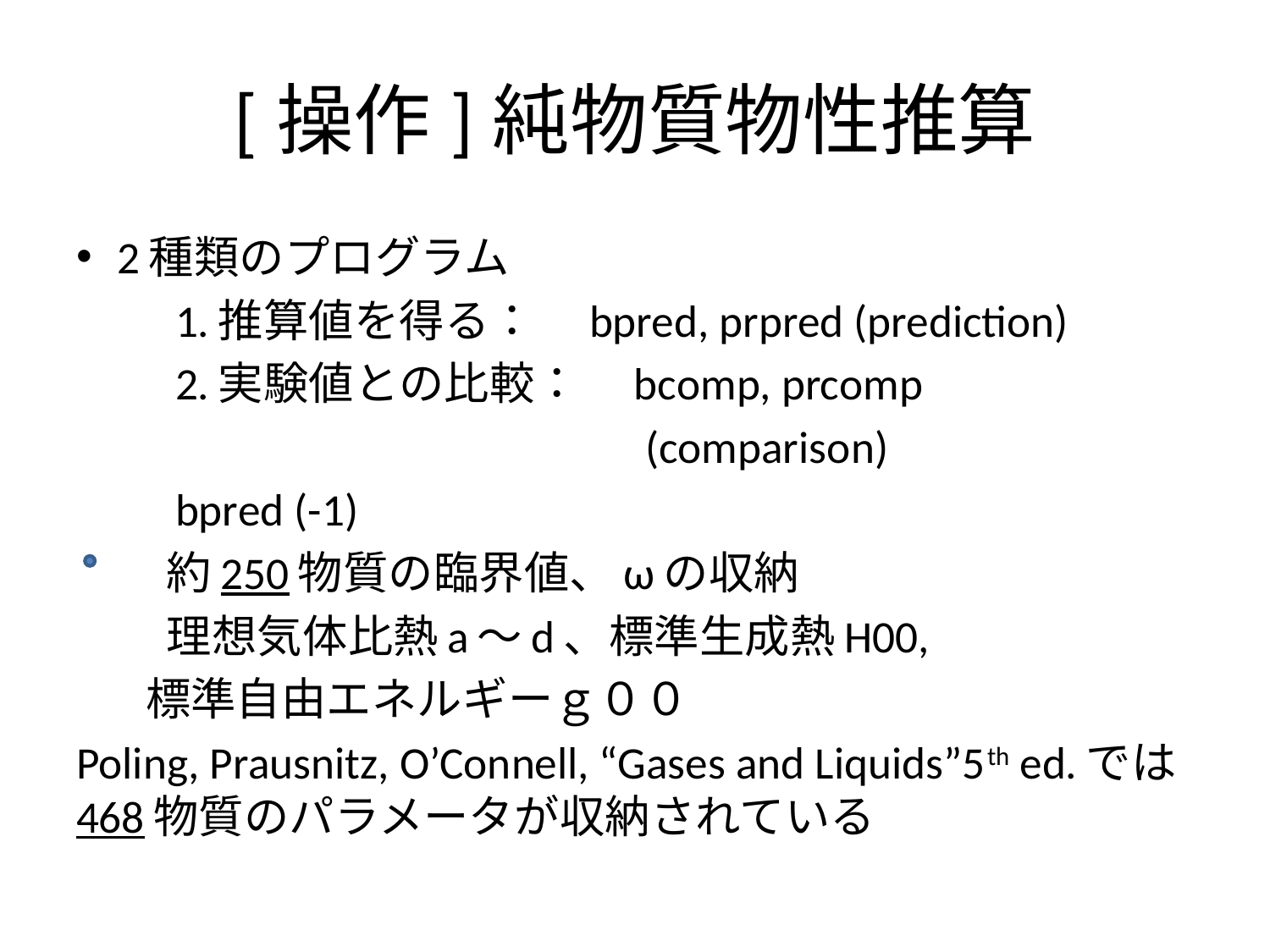

# [操作]純物質物性推算
2種類のプログラム
　　1.推算値を得る：　bpred, prpred (prediction)
　　2.実験値との比較：　bcomp, prcomp
                                                        (comparison)
　　bpred (-1)
　　約250物質の臨界値、ωの収納
　　理想気体比熱a～d、標準生成熱H00,
      標準自由エネルギーｇ００
Poling, Prausnitz, O’Connell, “Gases and Liquids”5th ed.では468物質のパラメータが収納されている